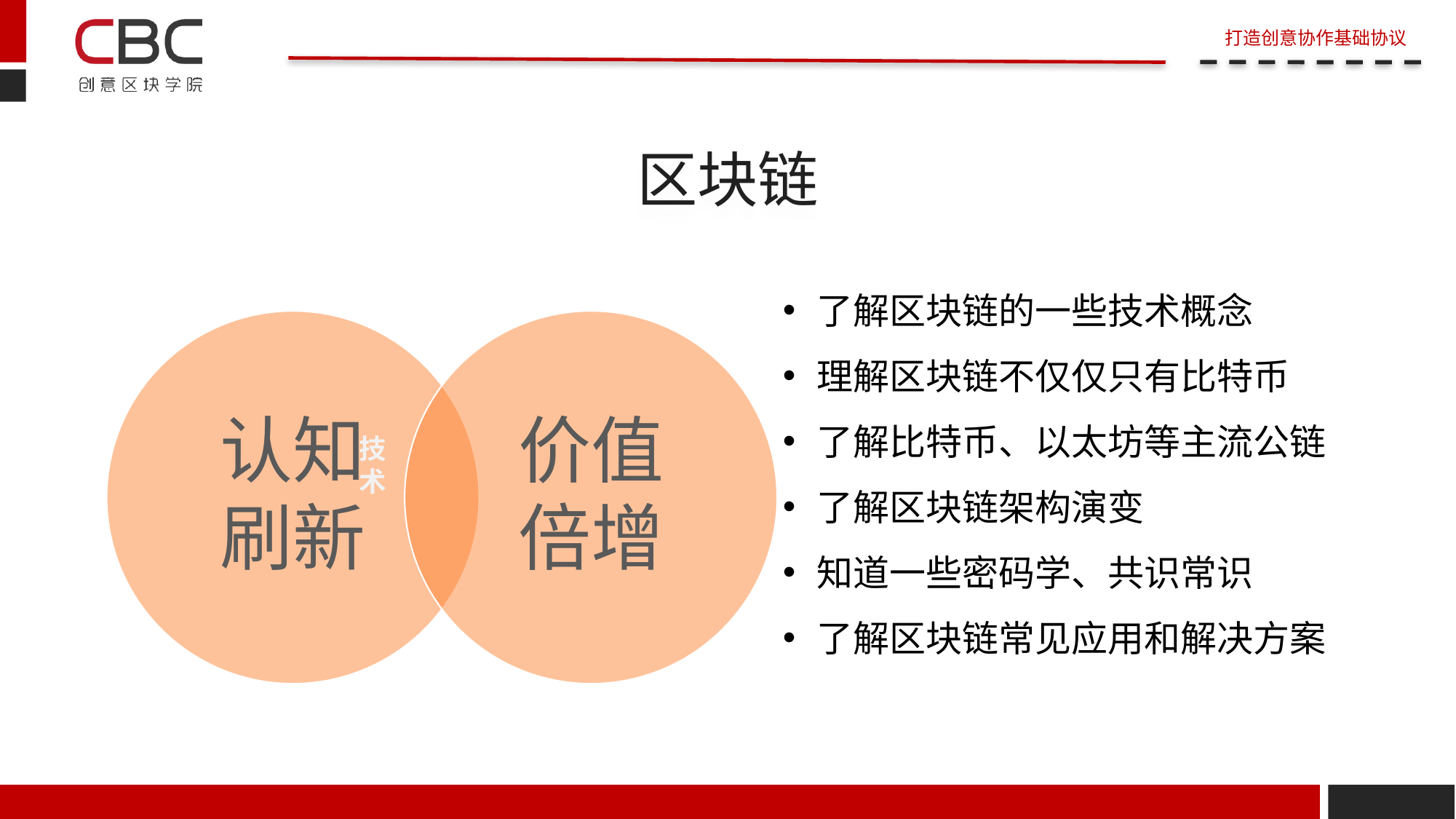

# 区块链
了解区块链的一些技术概念
理解区块链不仅仅只有比特币
了解比特币、以太坊等主流公链
了解区块链架构演变
知道一些密码学、共识常识
了解区块链常见应用和解决方案
认知
刷新
价值
倍增
技术
4